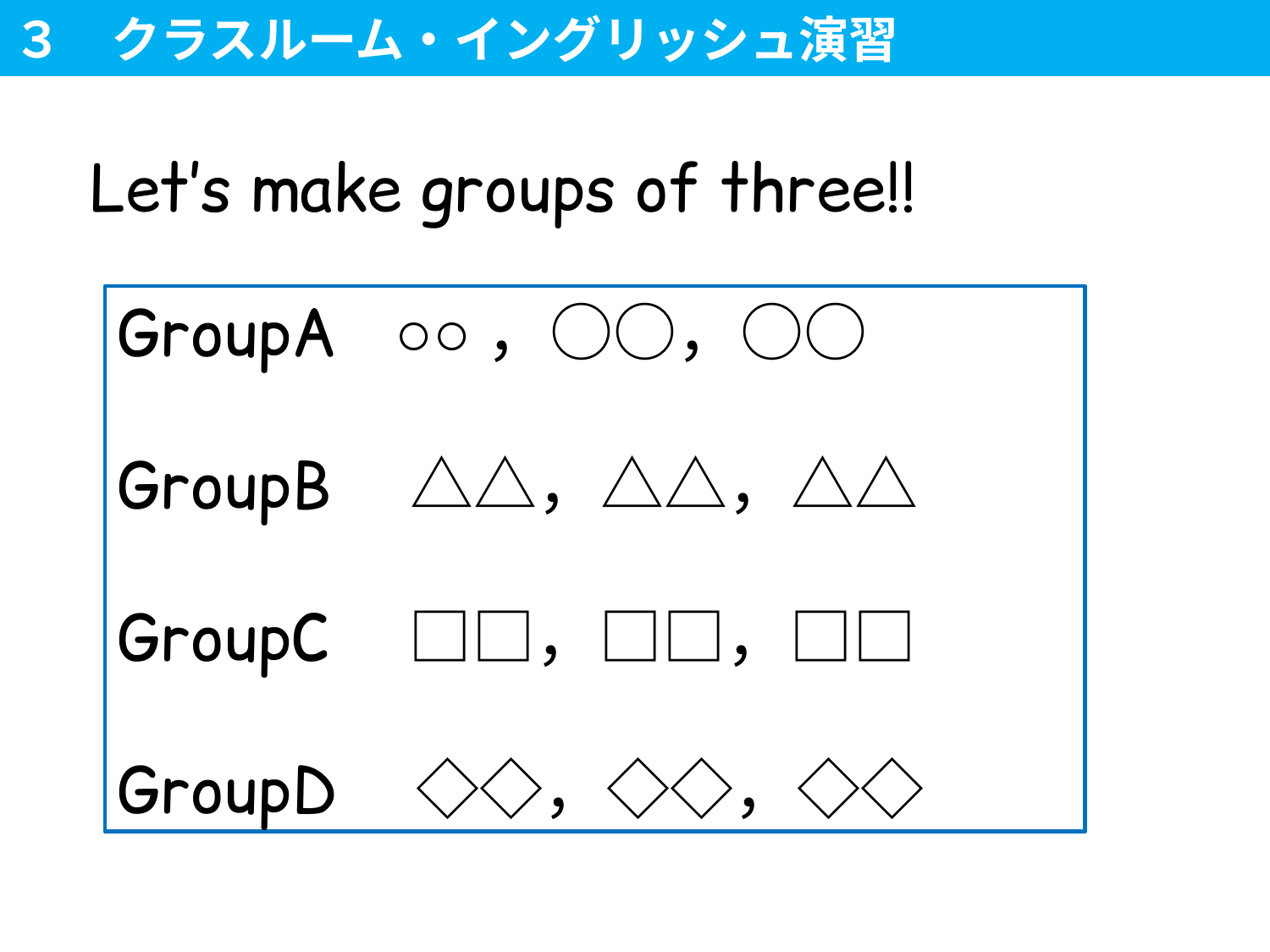

# ３　クラスルーム・イングリッシュ演習
Let’s make groups of three!!
GroupA   ○○，○○，○○

GroupB　△△，△△，△△

GroupC　□□，□□，□□

GroupD　◇◇，◇◇，◇◇